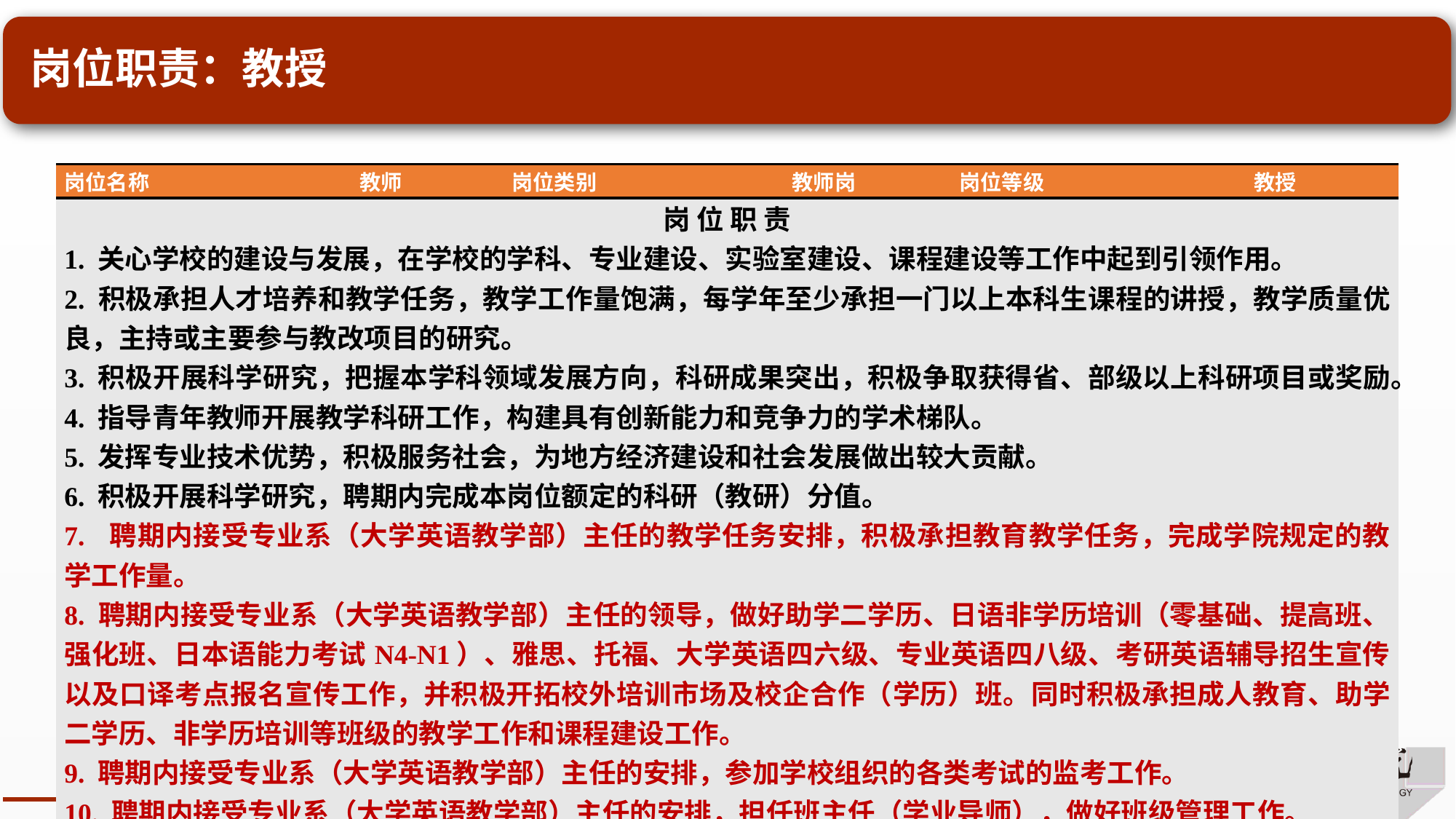

# 岗位职责：教授
| 岗位名称 | 教师 | 岗位类别 | 教师岗 | 岗位等级 | 教授 |
| --- | --- | --- | --- | --- | --- |
| 岗 位 职 责 1. 关心学校的建设与发展，在学校的学科、专业建设、实验室建设、课程建设等工作中起到引领作用。 2. 积极承担人才培养和教学任务，教学工作量饱满，每学年至少承担一门以上本科生课程的讲授，教学质量优良，主持或主要参与教改项目的研究。 3. 积极开展科学研究，把握本学科领域发展方向，科研成果突出，积极争取获得省、部级以上科研项目或奖励。 4. 指导青年教师开展教学科研工作，构建具有创新能力和竞争力的学术梯队。 5. 发挥专业技术优势，积极服务社会，为地方经济建设和社会发展做出较大贡献。 6. 积极开展科学研究，聘期内完成本岗位额定的科研（教研）分值。 7. 聘期内接受专业系（大学英语教学部）主任的教学任务安排，积极承担教育教学任务，完成学院规定的教学工作量。 8. 聘期内接受专业系（大学英语教学部）主任的领导，做好助学二学历、日语非学历培训（零基础、提高班、强化班、日本语能力考试N4-N1）、雅思、托福、大学英语四六级、专业英语四八级、考研英语辅导招生宣传以及口译考点报名宣传工作，并积极开拓校外培训市场及校企合作（学历）班。同时积极承担成人教育、助学二学历、非学历培训等班级的教学工作和课程建设工作。 9. 聘期内接受专业系（大学英语教学部）主任的安排，参加学校组织的各类考试的监考工作。 10. 聘期内接受专业系（大学英语教学部）主任的安排，担任班主任（学业导师），做好班级管理工作。 11. 完成领导交办的其他工作。 |  |  |  |  |  |